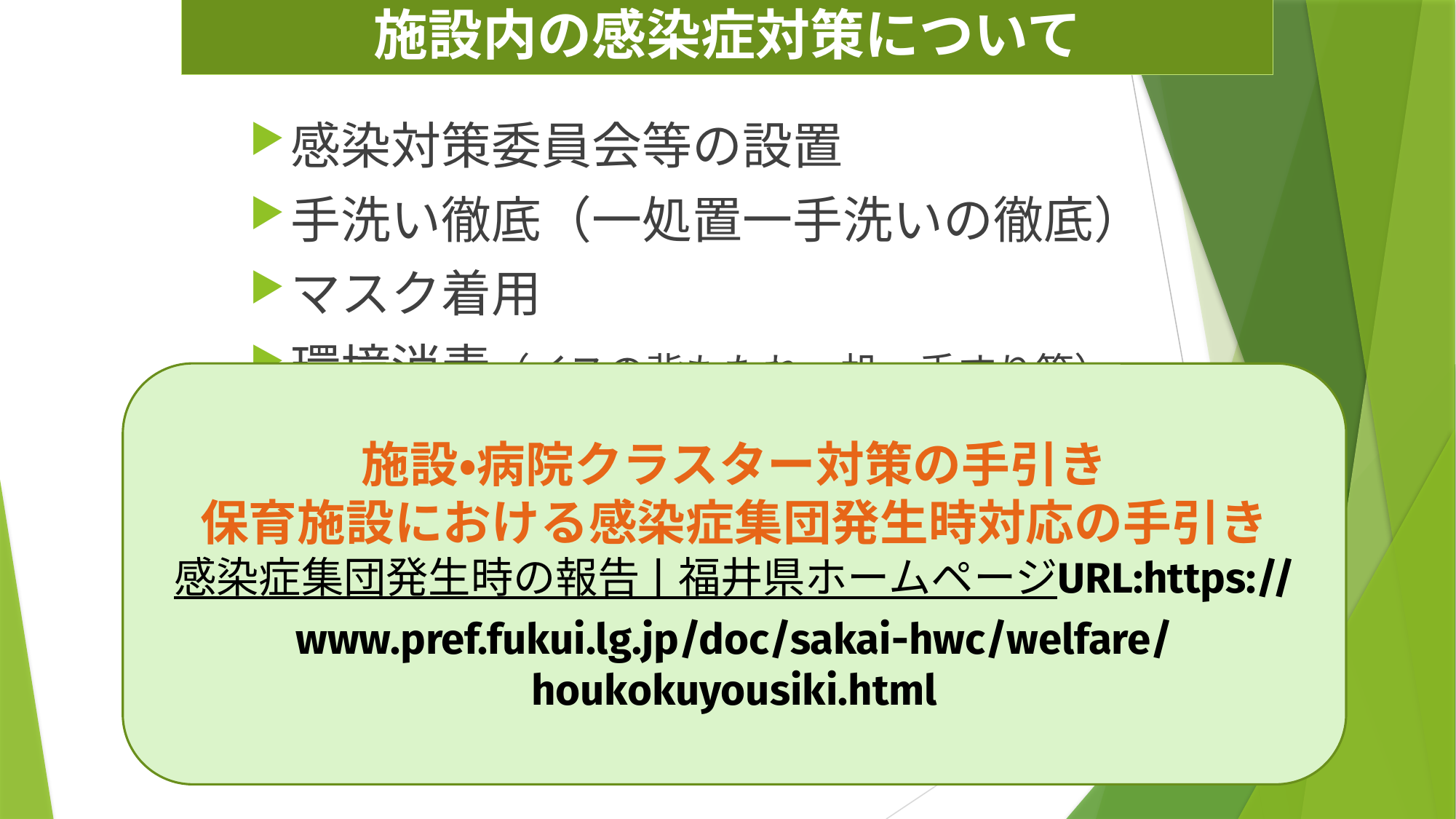

施設内の感染症対策について
感染対策委員会等の設置
手洗い徹底（一処置一手洗いの徹底）
マスク着用
環境消毒（イスの背もたれ、机、手すり等）
職員の健康観察、早期受診、自宅療養
施設内掲示
面会制限、ショートステイ受け入れ中止
嘱託医への報告、相談
イベントや他施設との交流を中止

施設・病院クラスター対策の手引き
保育施設における感染症集団発生時対応の手引き
感染症集団発生時の報告 | 福井県ホームページURL:https://www.pref.fukui.lg.jp/doc/sakai-hwc/welfare/houkokuyousiki.html